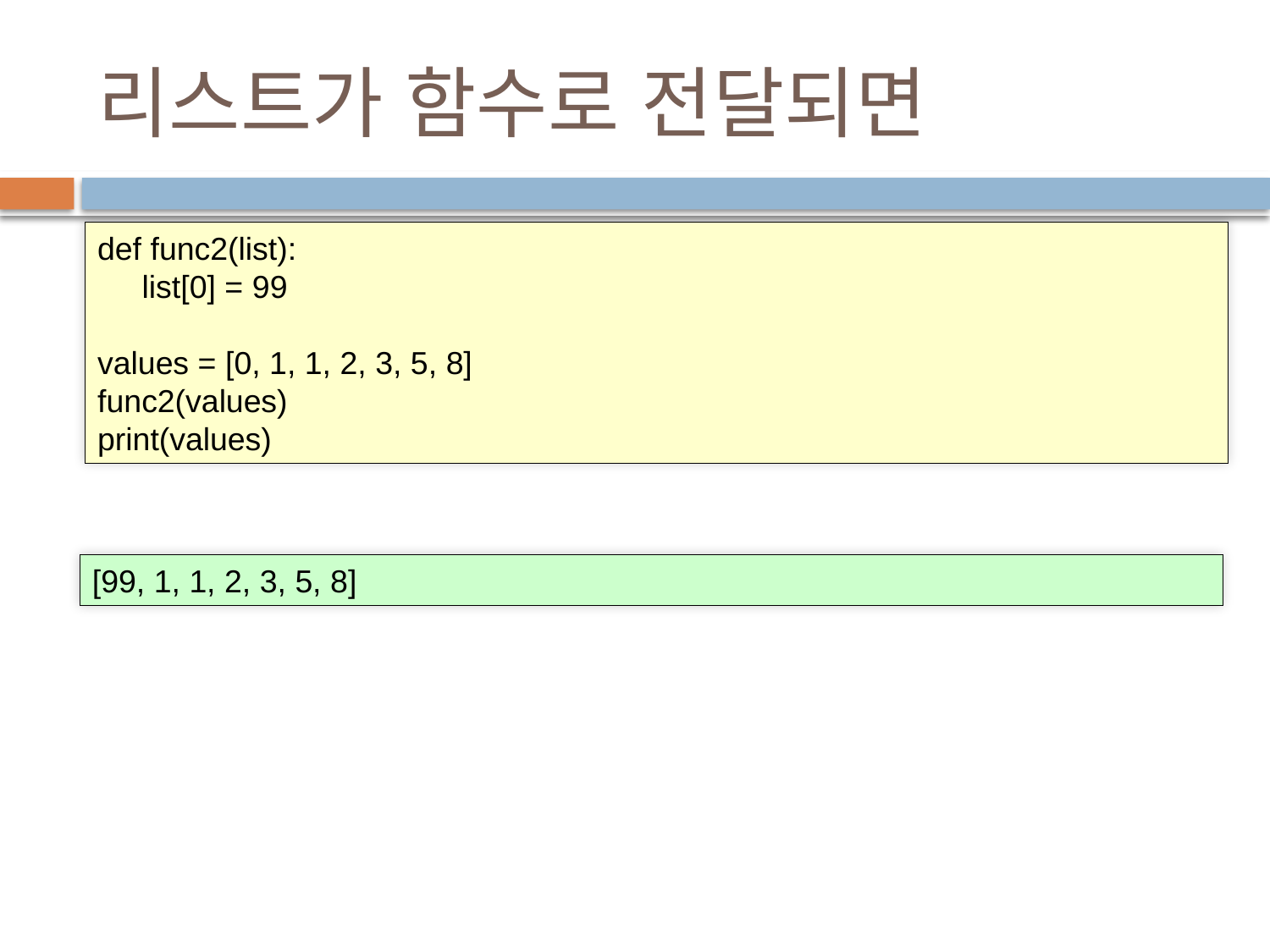

# 리스트가 함수로 전달되면

def func2(list):
     list[0] = 99

values = [0, 1, 1, 2, 3, 5, 8]
func2(values)
print(values)
[99, 1, 1, 2, 3, 5, 8]